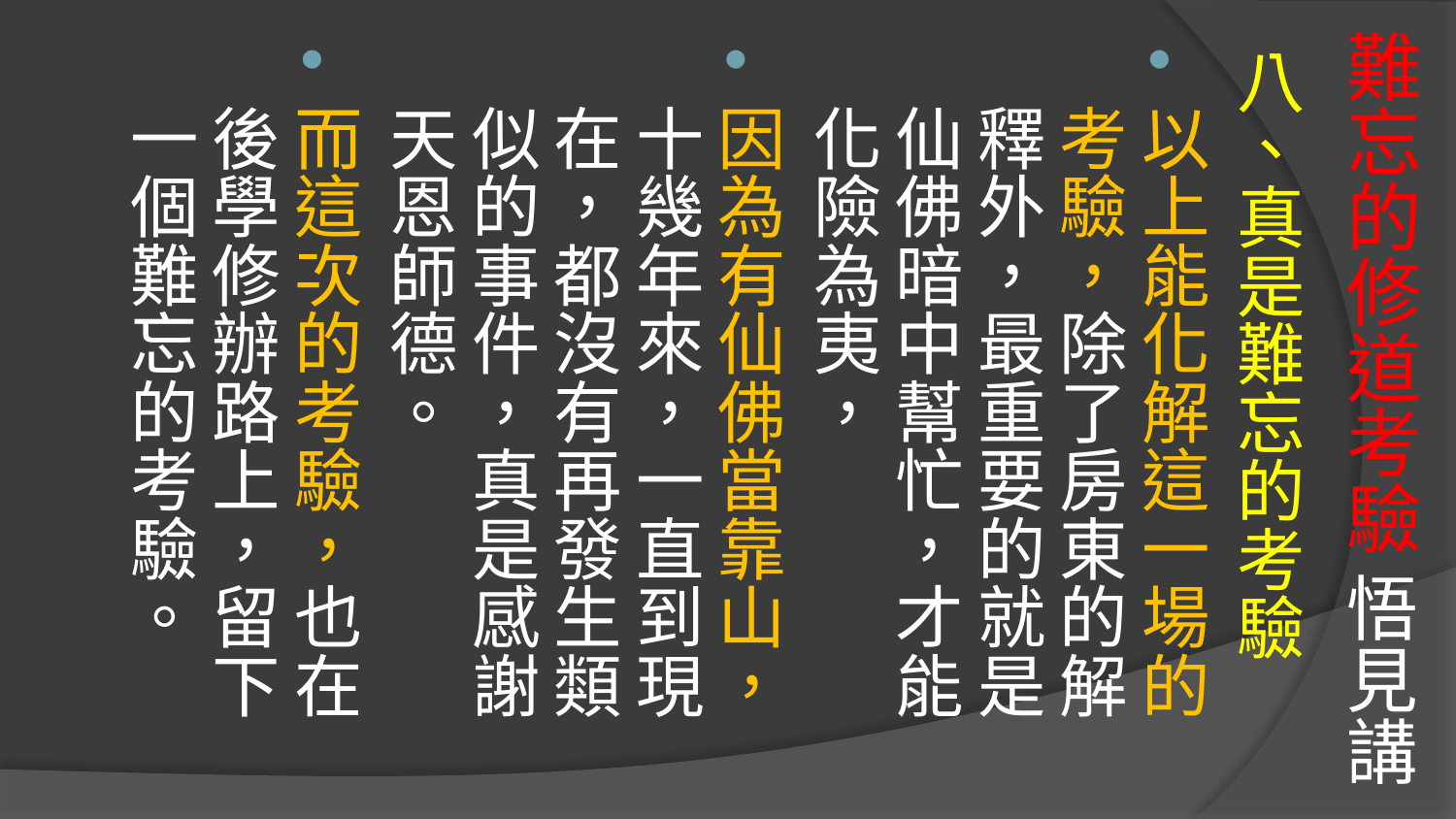

# 難忘的修道考驗 悟見講
八、真是難忘的考驗
以上能化解這一場的考驗，除了房東的解釋外，最重要的就是仙佛暗中幫忙，才能化險為夷，
因為有仙佛當靠山，十幾年來，一直到現在，都沒有再發生類似的事件，真是感謝天恩師德。
而這次的考驗，也在後學修辦路上，留下一個難忘的考驗。